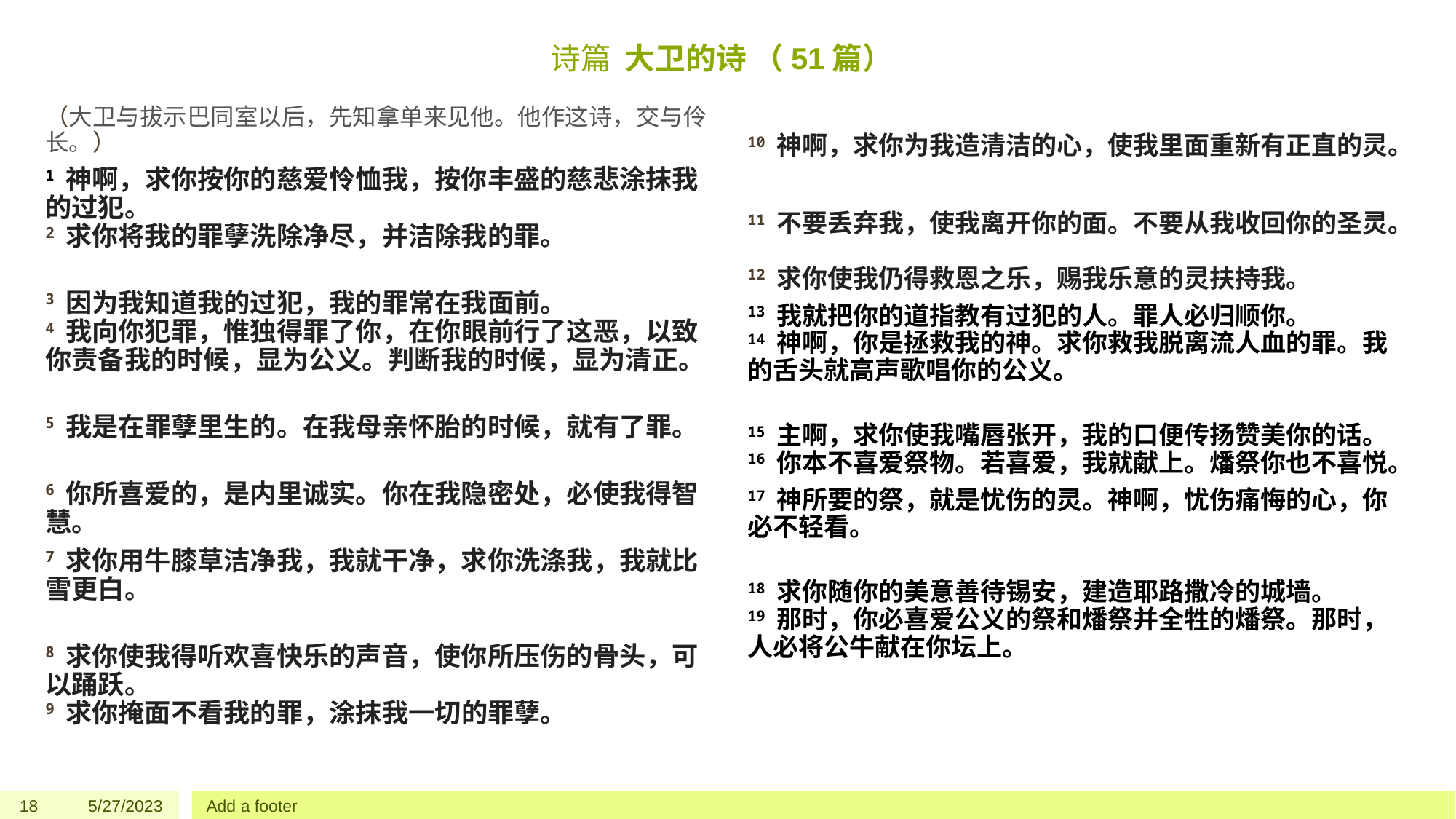

# 诗篇  大卫的诗 （51篇）
（大卫与拔示巴同室以后，先知拿单来见他。他作这诗，交与伶长。）
1 神啊，求你按你的慈爱怜恤我，按你丰盛的慈悲涂抹我的过犯。
2 求你将我的罪孽洗除净尽，并洁除我的罪。
3 因为我知道我的过犯，我的罪常在我面前。
4 我向你犯罪，惟独得罪了你，在你眼前行了这恶，以致你责备我的时候，显为公义。判断我的时候，显为清正。
5 我是在罪孽里生的。在我母亲怀胎的时候，就有了罪。
6 你所喜爱的，是内里诚实。你在我隐密处，必使我得智慧。
7 求你用牛膝草洁净我，我就干净，求你洗涤我，我就比雪更白。
8 求你使我得听欢喜快乐的声音，使你所压伤的骨头，可以踊跃。
9 求你掩面不看我的罪，涂抹我一切的罪孽。
10 神啊，求你为我造清洁的心，使我里面重新有正直的灵。
11 不要丢弃我，使我离开你的面。不要从我收回你的圣灵。
12 求你使我仍得救恩之乐，赐我乐意的灵扶持我。
13 我就把你的道指教有过犯的人。罪人必归顺你。
14 神啊，你是拯救我的神。求你救我脱离流人血的罪。我的舌头就高声歌唱你的公义。
15 主啊，求你使我嘴唇张开，我的口便传扬赞美你的话。
16 你本不喜爱祭物。若喜爱，我就献上。燔祭你也不喜悦。
17 神所要的祭，就是忧伤的灵。神啊，忧伤痛悔的心，你必不轻看。
18 求你随你的美意善待锡安，建造耶路撒冷的城墙。
19 那时，你必喜爱公义的祭和燔祭并全牲的燔祭。那时，人必将公牛献在你坛上。

18
5/27/2023
Add a footer